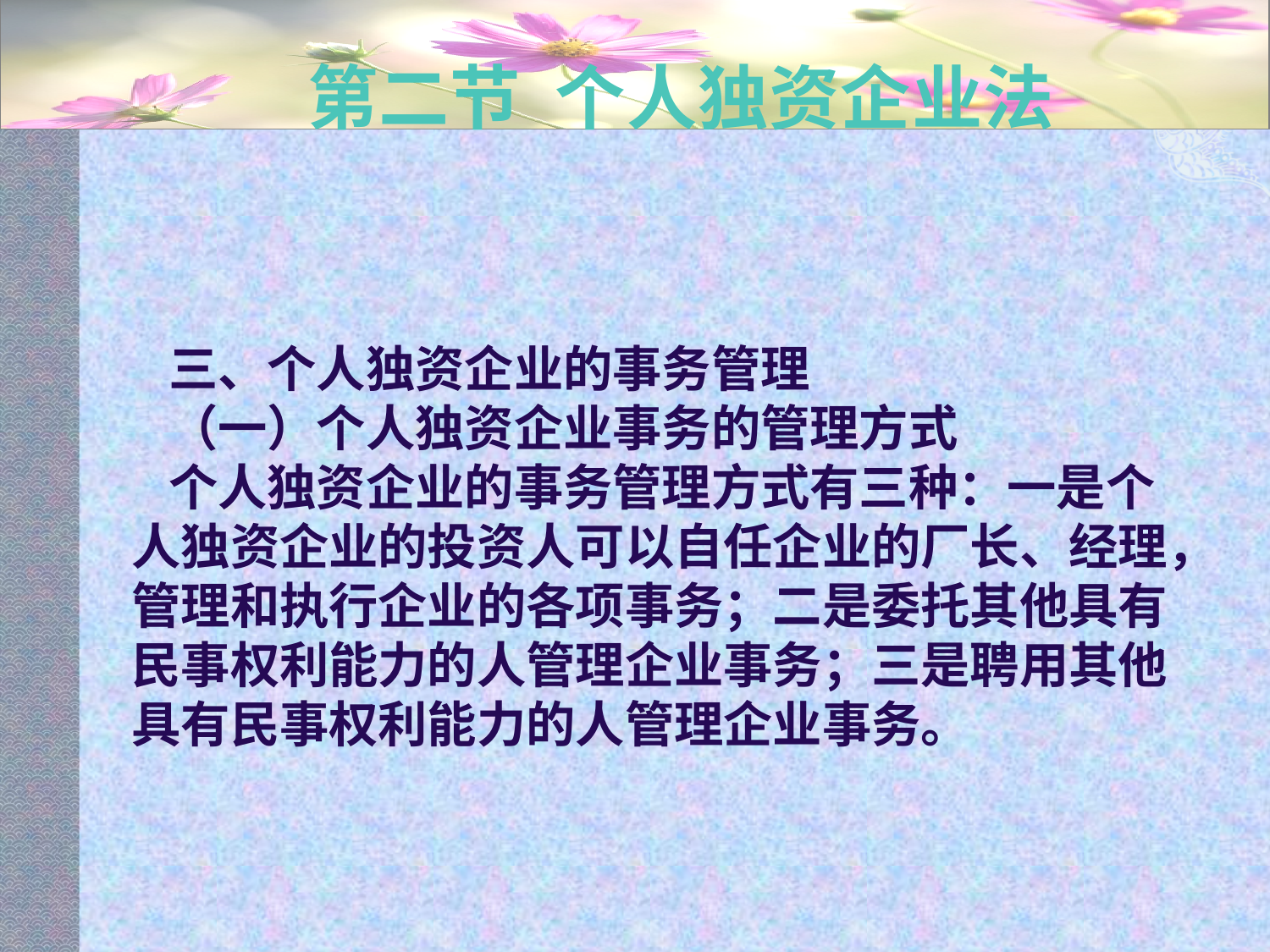

# 第二节  个人独资企业法
三、个人独资企业的事务管理
（一）个人独资企业事务的管理方式
个人独资企业的事务管理方式有三种：一是个人独资企业的投资人可以自任企业的厂长、经理，管理和执行企业的各项事务；二是委托其他具有民事权利能力的人管理企业事务；三是聘用其他具有民事权利能力的人管理企业事务。